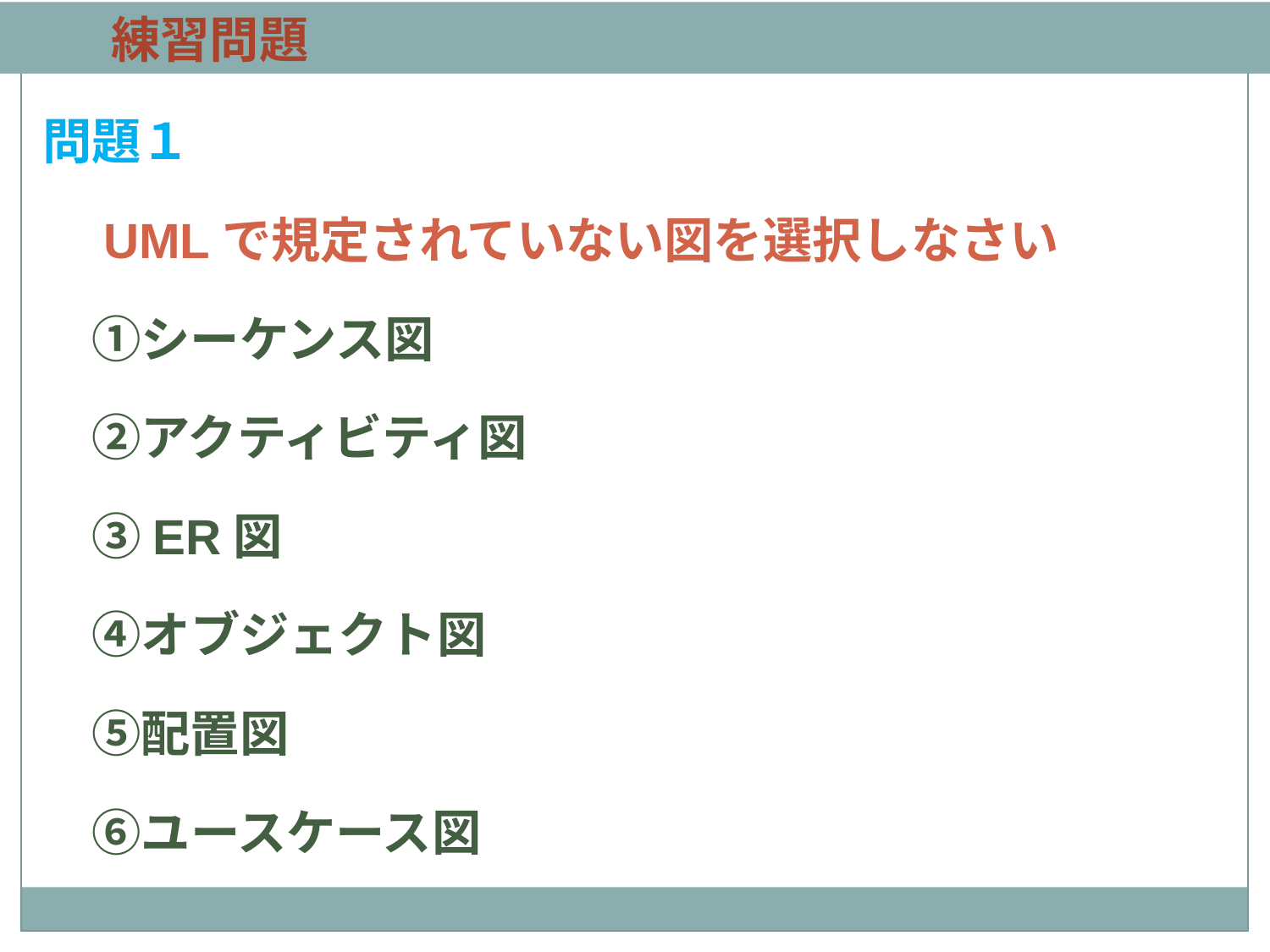

練習問題
問題１
　UMLで規定されていない図を選択しなさい
　①シーケンス図
　②アクティビティ図
　③ER図
　④オブジェクト図
　⑤配置図
　⑥ユースケース図